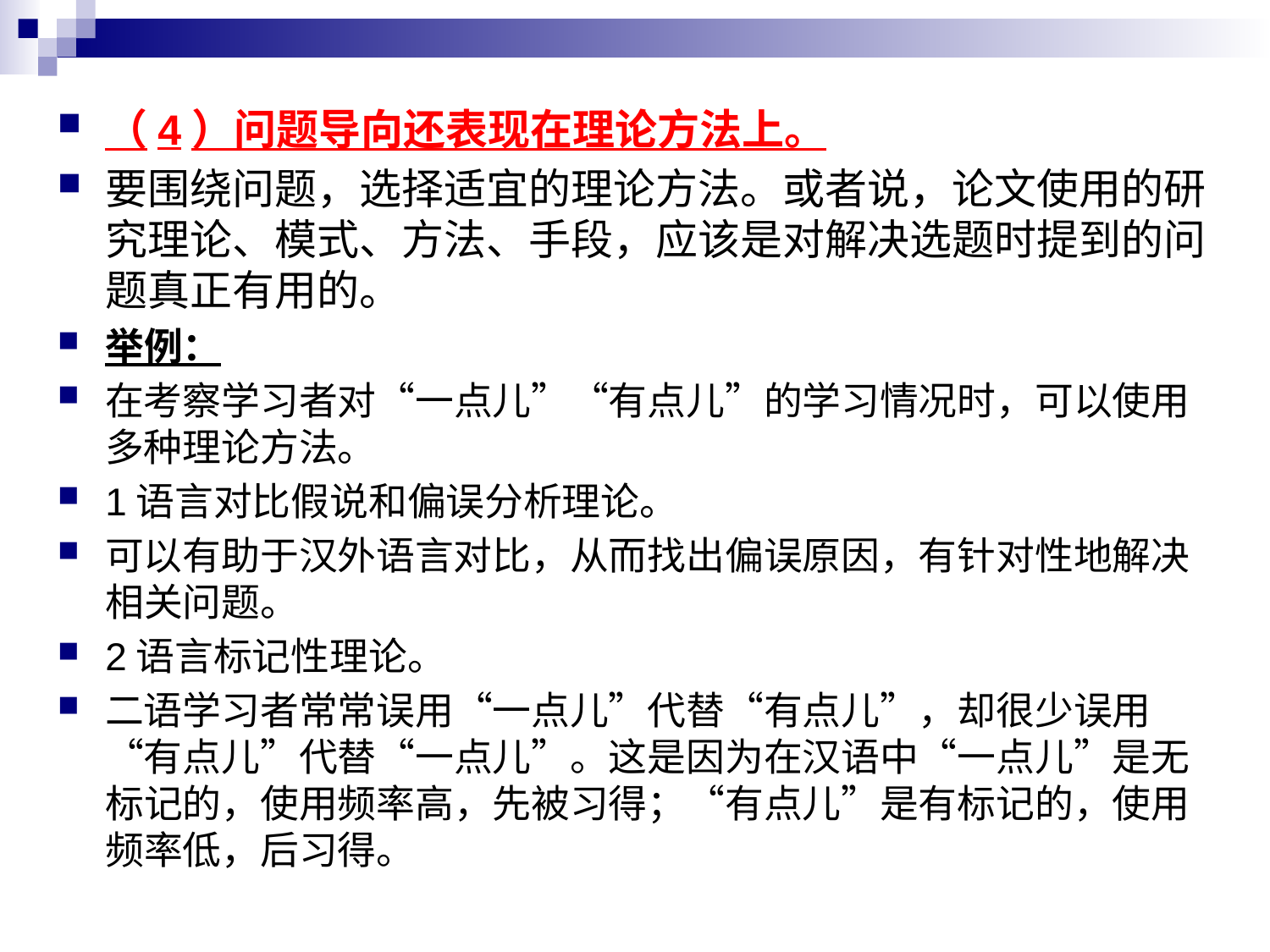

（4）问题导向还表现在理论方法上。
要围绕问题，选择适宜的理论方法。或者说，论文使用的研究理论、模式、方法、手段，应该是对解决选题时提到的问题真正有用的。
举例：
在考察学习者对“一点儿”“有点儿”的学习情况时，可以使用多种理论方法。
1语言对比假说和偏误分析理论。
可以有助于汉外语言对比，从而找出偏误原因，有针对性地解决相关问题。
2语言标记性理论。
二语学习者常常误用“一点儿”代替“有点儿”，却很少误用“有点儿”代替“一点儿”。这是因为在汉语中“一点儿”是无标记的，使用频率高，先被习得；“有点儿”是有标记的，使用频率低，后习得。